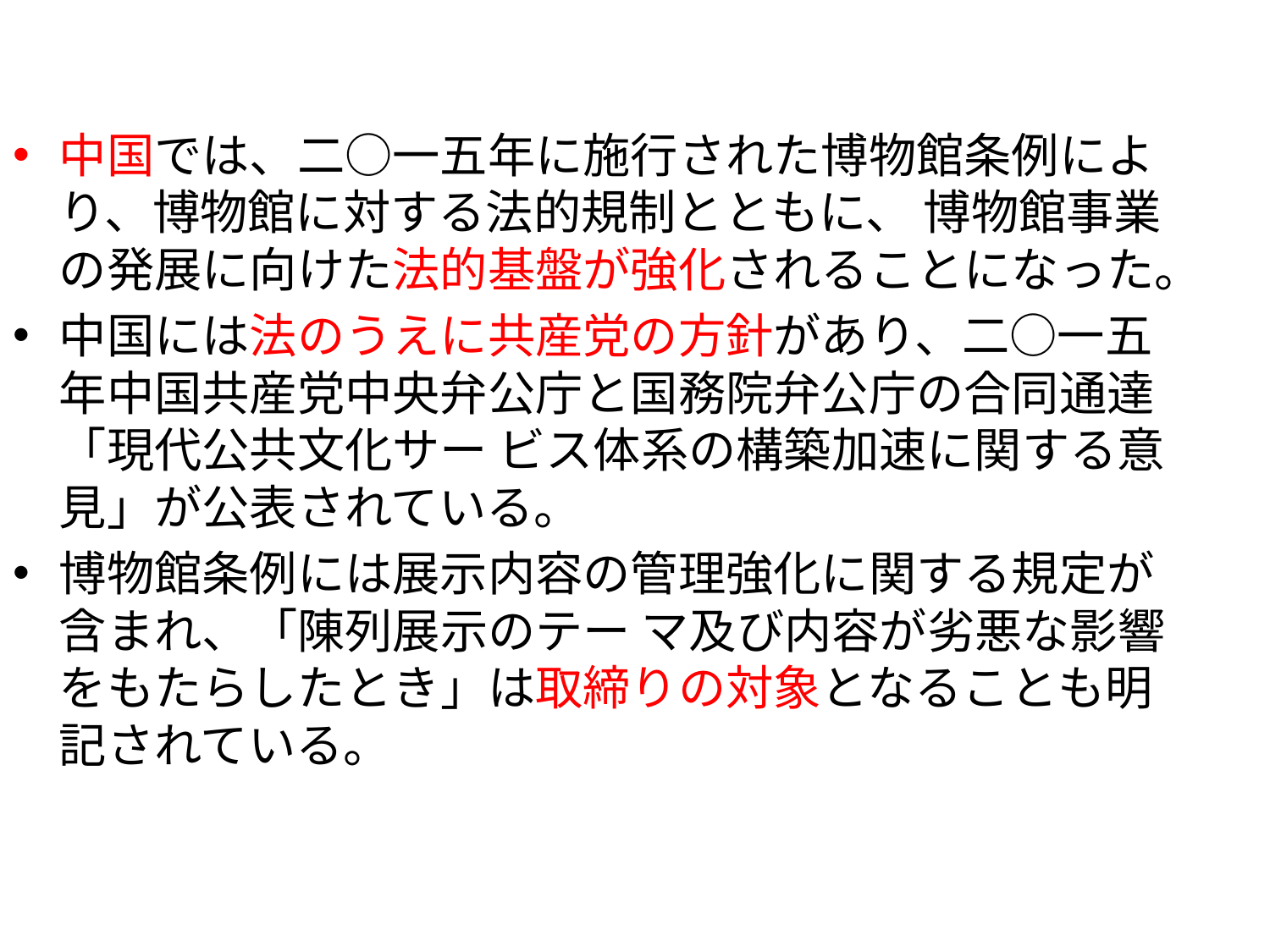

中国では、二○一五年に施行された博物館条例により、博物館に対する法的規制とともに、 博物館事業の発展に向けた法的基盤が強化されることになった。
中国には法のうえに共産党の方針があり、二○一五年中国共産党中央弁公庁と国務院弁公庁の合同通達「現代公共文化サー ビス体系の構築加速に関する意見」が公表されている。
博物館条例には展示内容の管理強化に関する規定が含まれ、「陳列展示のテー マ及び内容が劣悪な影響をもたらしたとき」は取締りの対象となることも明記されている。